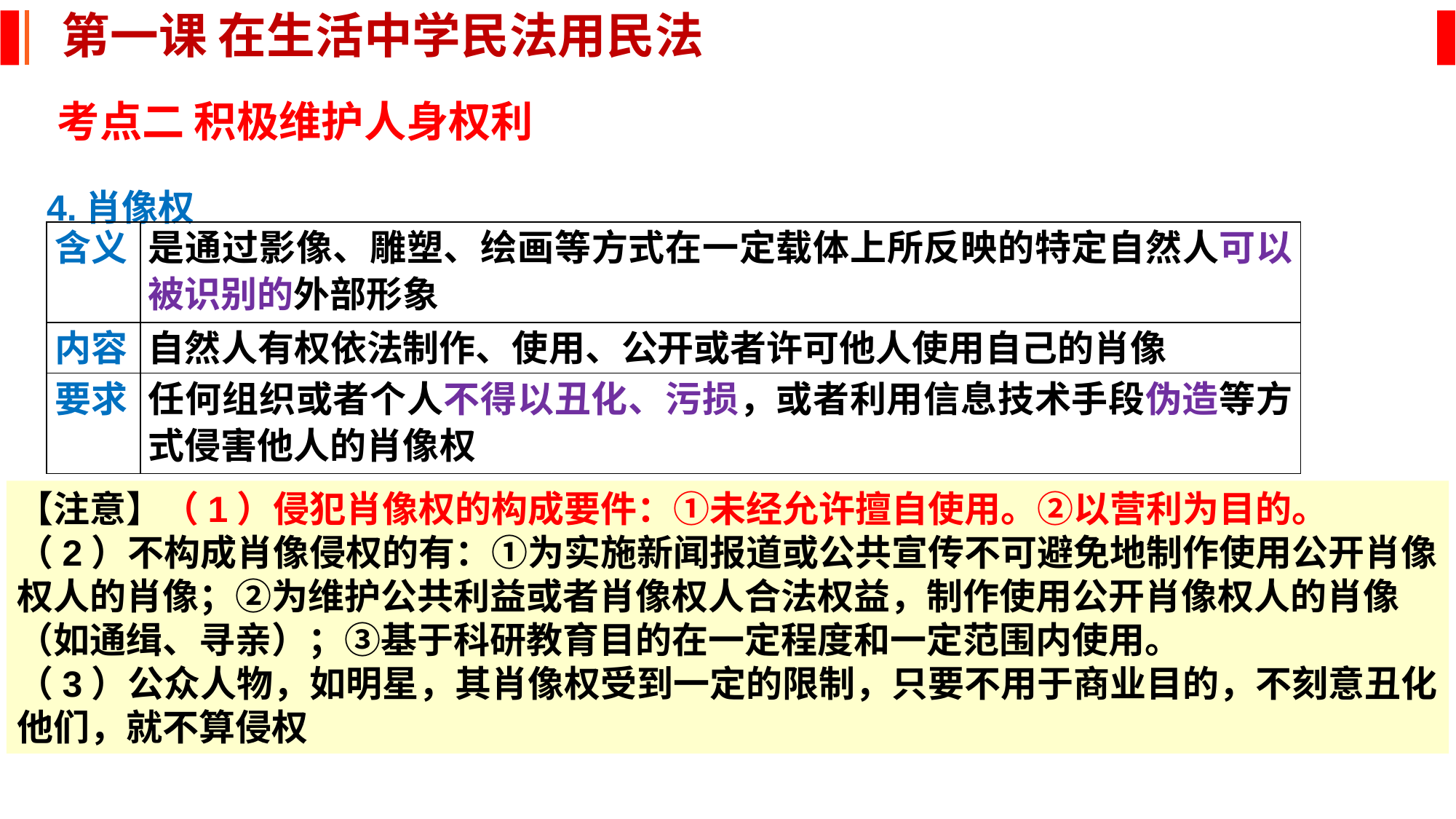

第一课 在生活中学民法用民法

考点二 积极维护人身权利
4.肖像权
| 含义 | 是通过影像、雕塑、绘画等方式在一定载体上所反映的特定自然人可以被识别的外部形象 |
| --- | --- |
| 内容 | 自然人有权依法制作、使用、公开或者许可他人使用自己的肖像 |
| 要求 | 任何组织或者个人不得以丑化、污损，或者利用信息技术手段伪造等方式侵害他人的肖像权 |
【注意】（1）侵犯肖像权的构成要件：①未经允许擅自使用。②以营利为目的。
（2）不构成肖像侵权的有：①为实施新闻报道或公共宣传不可避免地制作使用公开肖像权人的肖像；②为维护公共利益或者肖像权人合法权益，制作使用公开肖像权人的肖像（如通缉、寻亲）；③基于科研教育目的在一定程度和一定范围内使用。
（3）公众人物，如明星，其肖像权受到一定的限制，只要不用于商业目的，不刻意丑化他们，就不算侵权